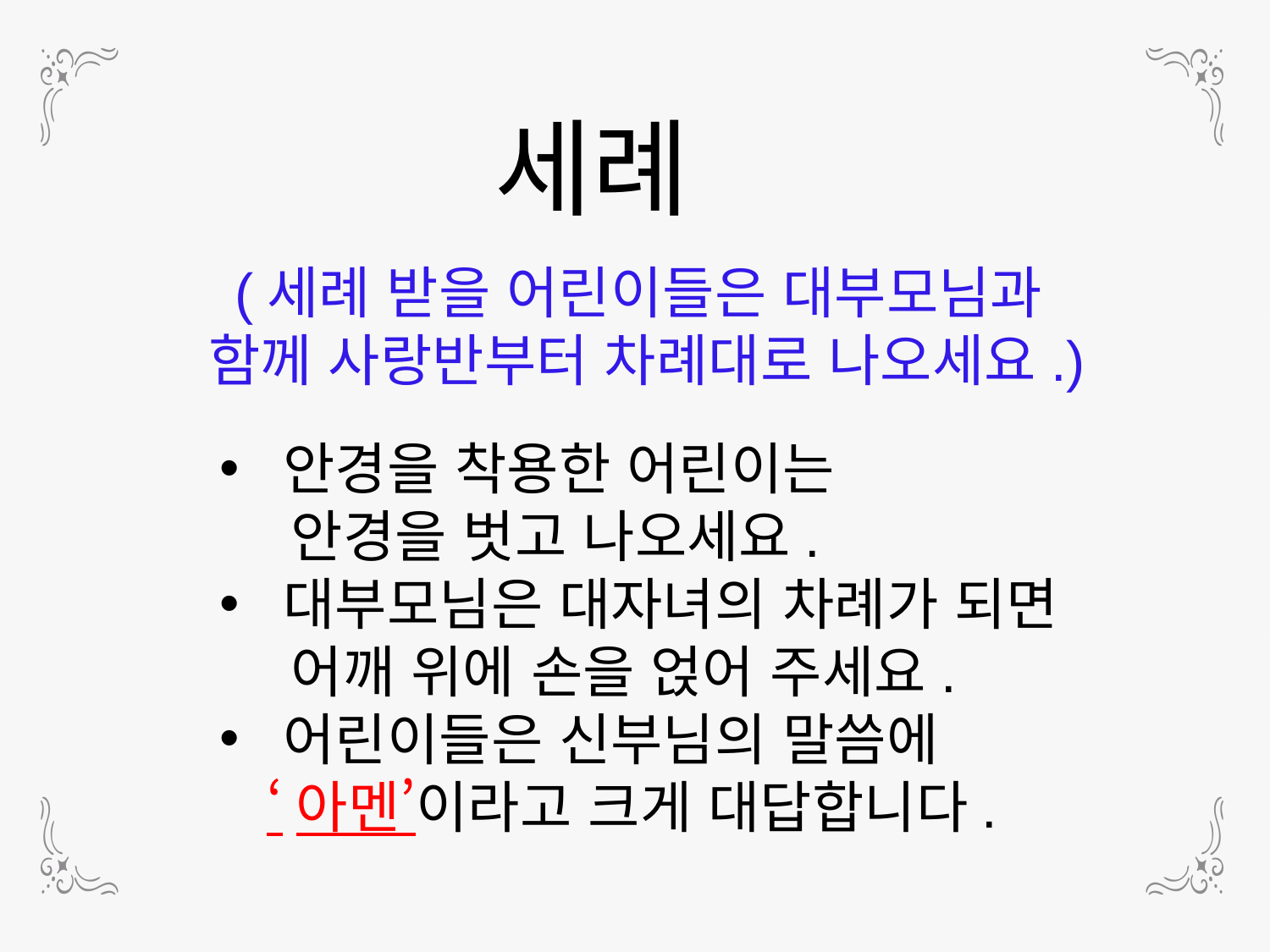

세례
(세례 받을 어린이들은 대부모님과
함께 사랑반부터 차례대로 나오세요.)
안경을 착용한 어린이는
    안경을 벗고 나오세요.
대부모님은 대자녀의 차례가 되면
    어깨 위에 손을 얹어 주세요.
어린이들은 신부님의 말씀에
   ‘아멘’이라고 크게 대답합니다.